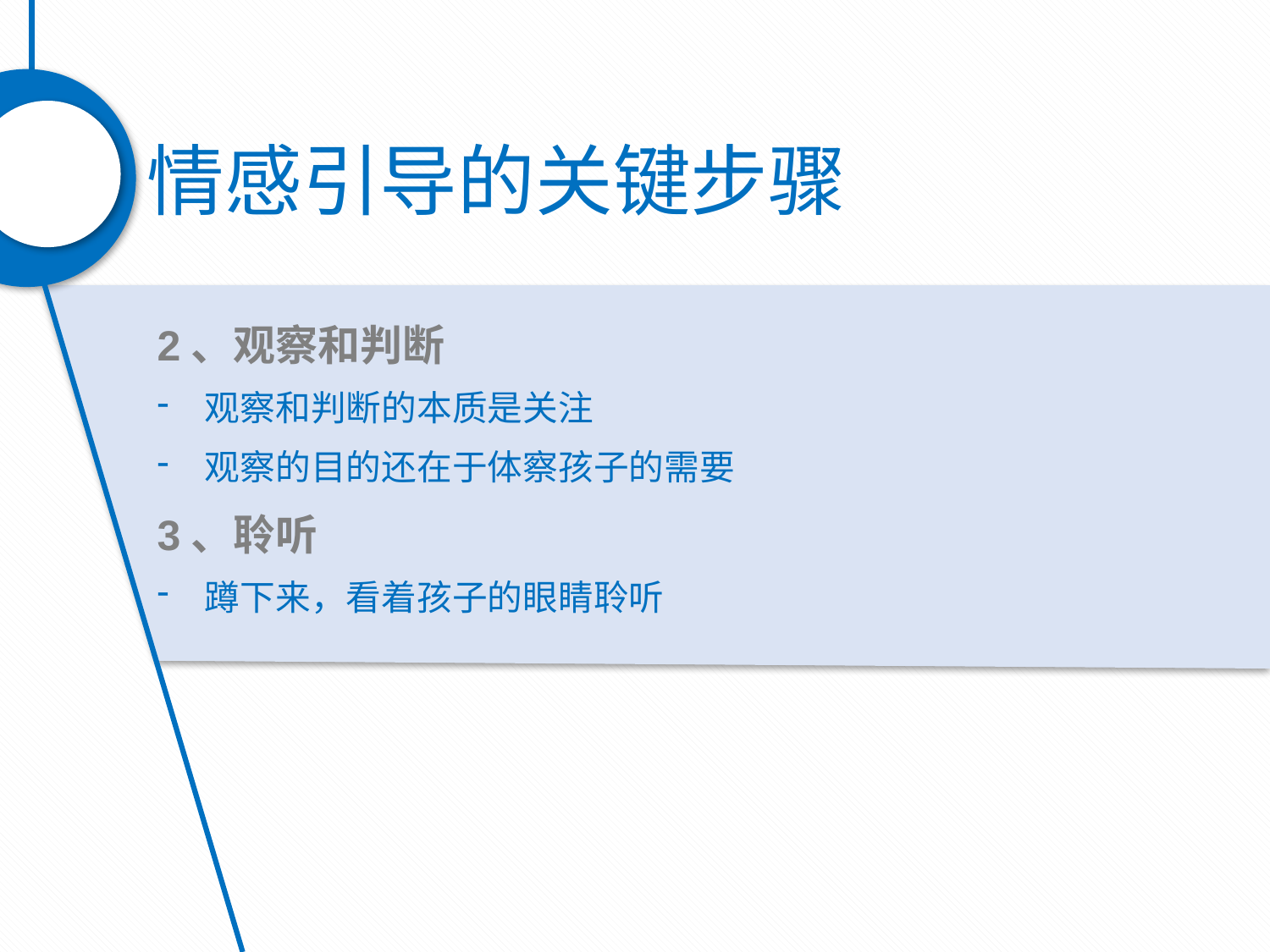

情感引导的关键步骤

2、观察和判断
观察和判断的本质是关注
观察的目的还在于体察孩子的需要
3、聆听
蹲下来，看着孩子的眼睛聆听